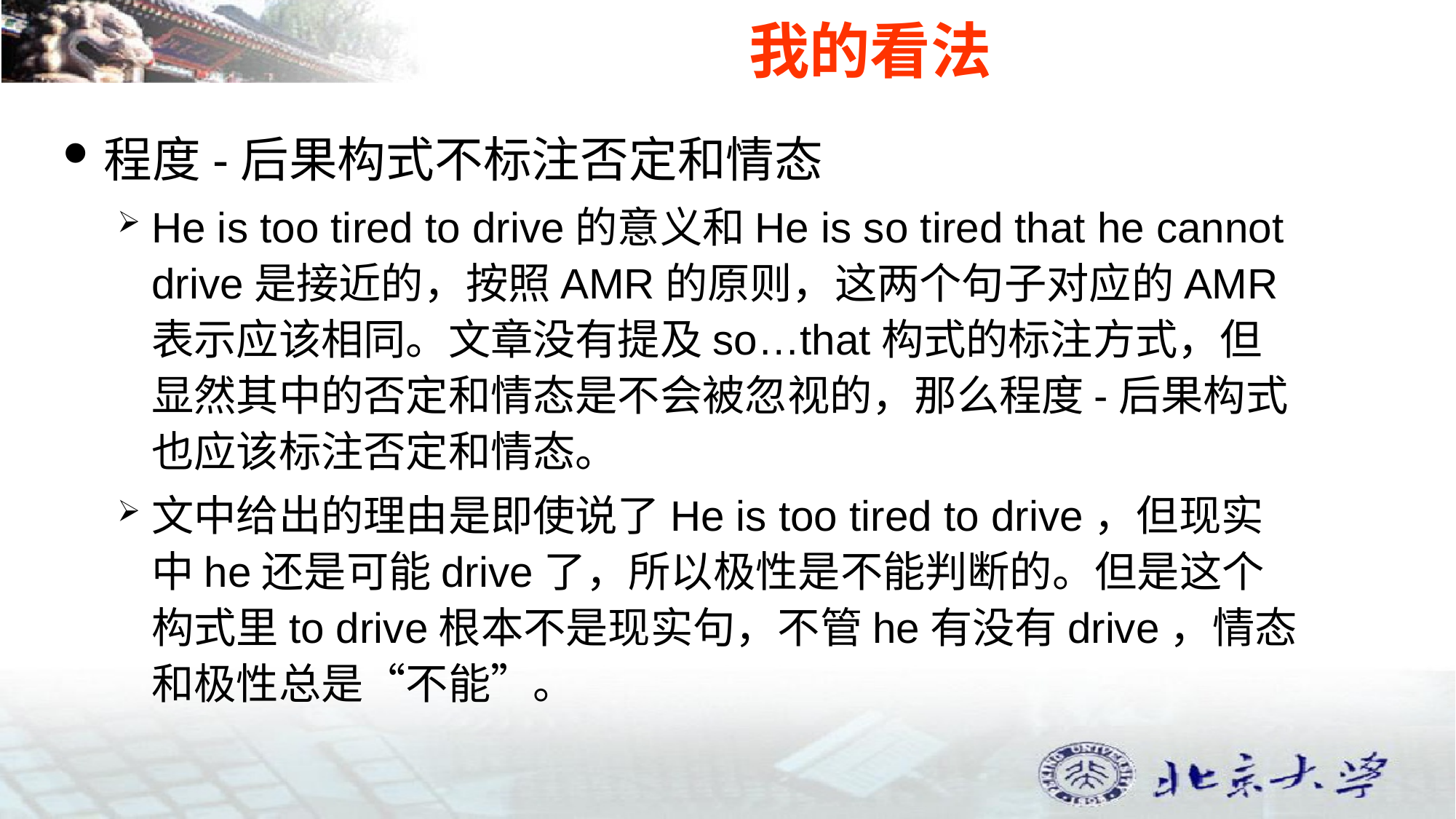

# 我的看法
程度-后果构式不标注否定和情态
He is too tired to drive的意义和He is so tired that he cannot drive是接近的，按照AMR的原则，这两个句子对应的AMR表示应该相同。文章没有提及so…that构式的标注方式，但显然其中的否定和情态是不会被忽视的，那么程度-后果构式也应该标注否定和情态。
文中给出的理由是即使说了He is too tired to drive，但现实中he还是可能drive了，所以极性是不能判断的。但是这个构式里to drive根本不是现实句，不管he有没有drive，情态和极性总是“不能”。